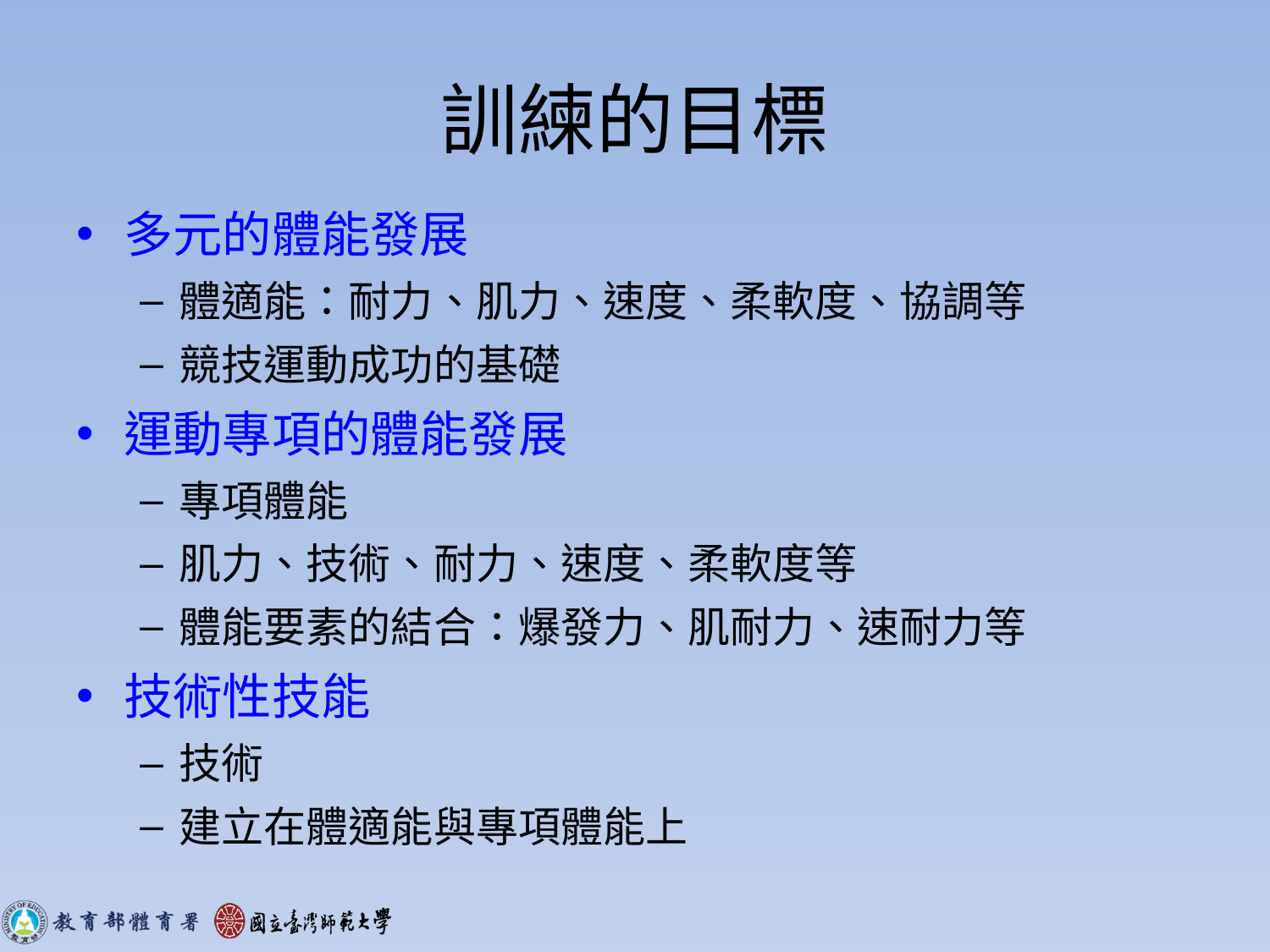

# 訓練的目標
多元的體能發展
體適能：耐力、肌力、速度、柔軟度、協調等
競技運動成功的基礎
運動專項的體能發展
專項體能
肌力、技術、耐力、速度、柔軟度等
體能要素的結合：爆發力、肌耐力、速耐力等
技術性技能
技術
建立在體適能與專項體能上